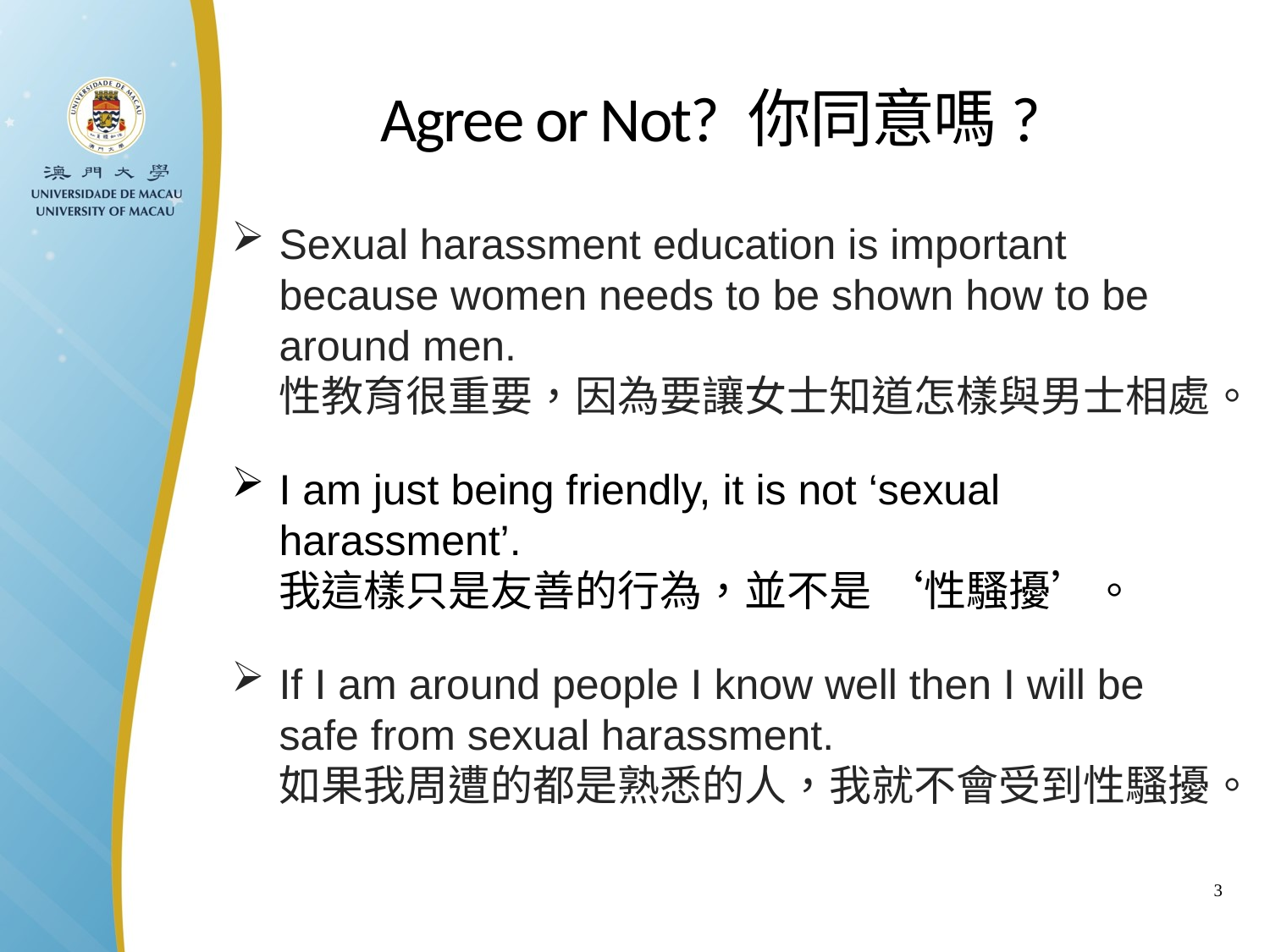

Agree or Not? 你同意嗎?
Sexual harassment education is important because women needs to be shown how to be around men.
性教育很重要，因為要讓女士知道怎樣與男士相處。
I am just being friendly, it is not ‘sexual harassment’.
我這樣只是友善的行為，並不是 ‘性騷擾’。
If I am around people I know well then I will be safe from sexual harassment.
如果我周遭的都是熟悉的人，我就不會受到性騷擾。
3